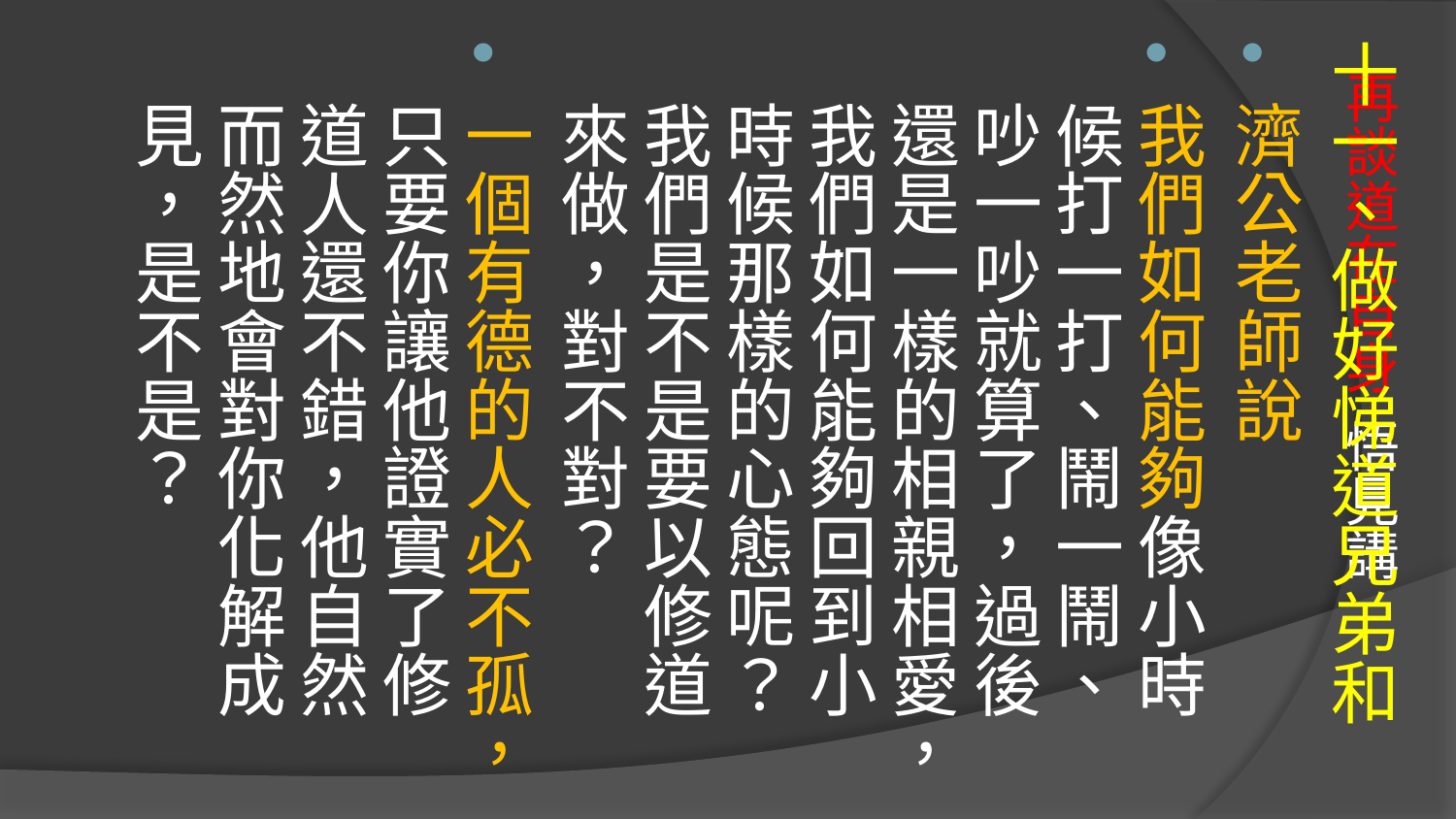

十一、做好悌道兄弟和
濟公老師說
我們如何能夠像小時候打一打、鬧一鬧、吵一吵就算了，過後還是一樣的相親相愛，我們如何能夠回到小時候那樣的心態呢？我們是不是要以修道來做，對不對？
一個有德的人必不孤，只要你讓他證實了修道人還不錯，他自然而然地會對你化解成見，是不是？

# 再談道在自身  悟見講